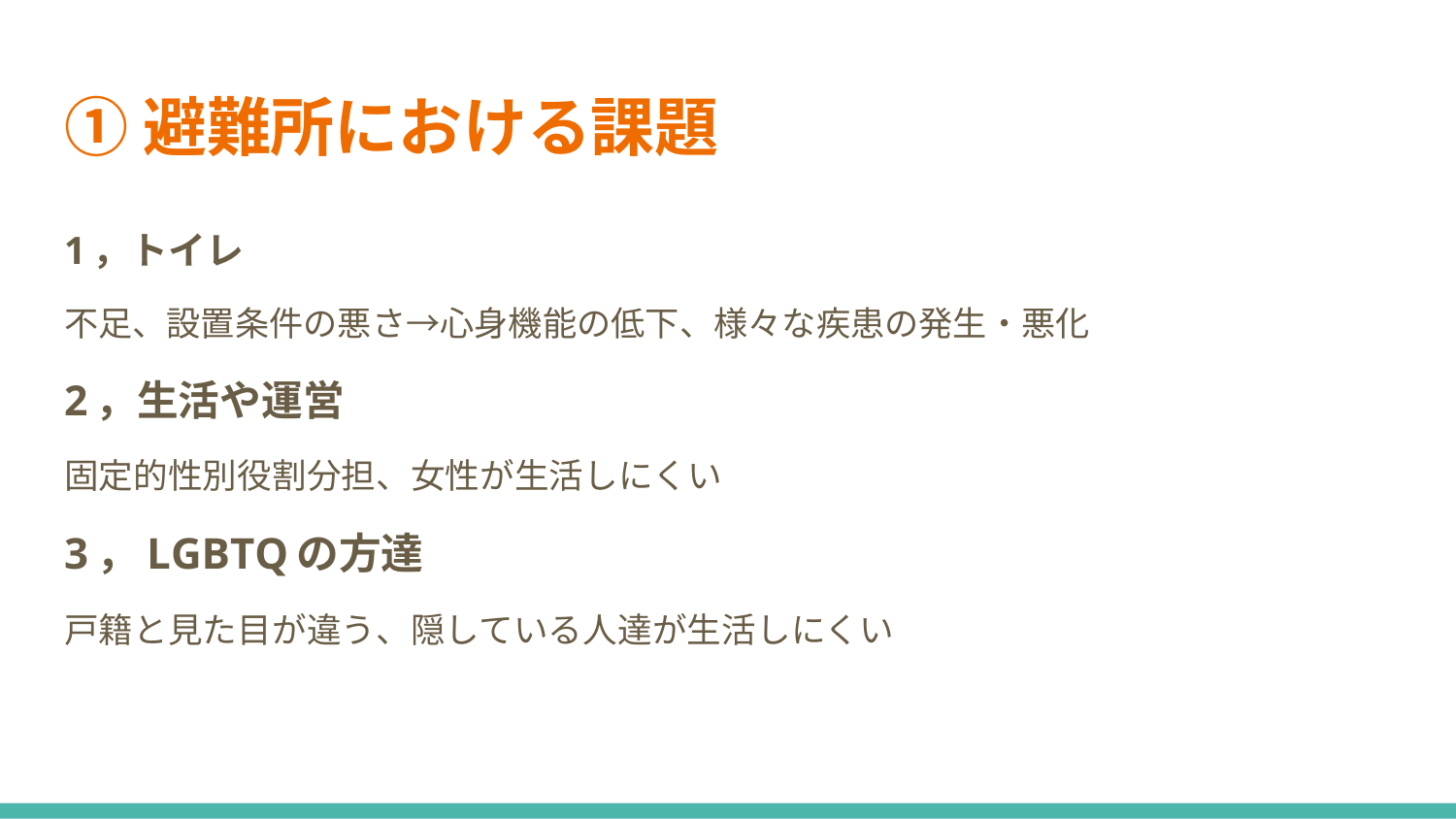

# ①避難所における課題
1，トイレ
不足、設置条件の悪さ→心身機能の低下、様々な疾患の発生・悪化
2，生活や運営
固定的性別役割分担、女性が生活しにくい
3，LGBTQの方達
戸籍と見た目が違う、隠している人達が生活しにくい